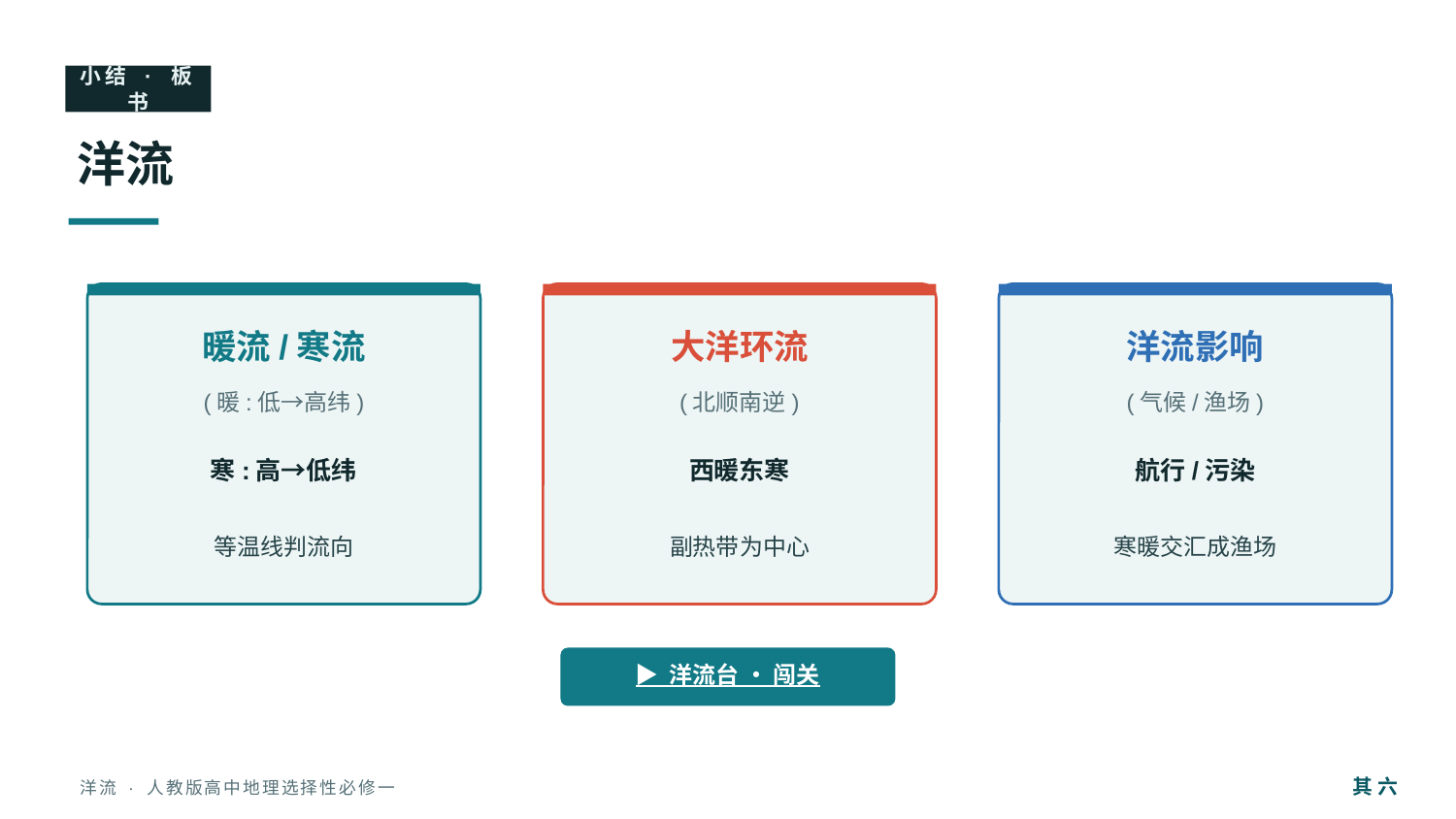

小结 · 板书

洋流

暖流/寒流
大洋环流
洋流影响
(暖:低→高纬)
(北顺南逆)
(气候/渔场)
寒:高→低纬
西暖东寒
航行/污染
等温线判流向
副热带为中心
寒暖交汇成渔场
▶  洋流台 · 闯关

其 六
洋流 · 人教版高中地理选择性必修一